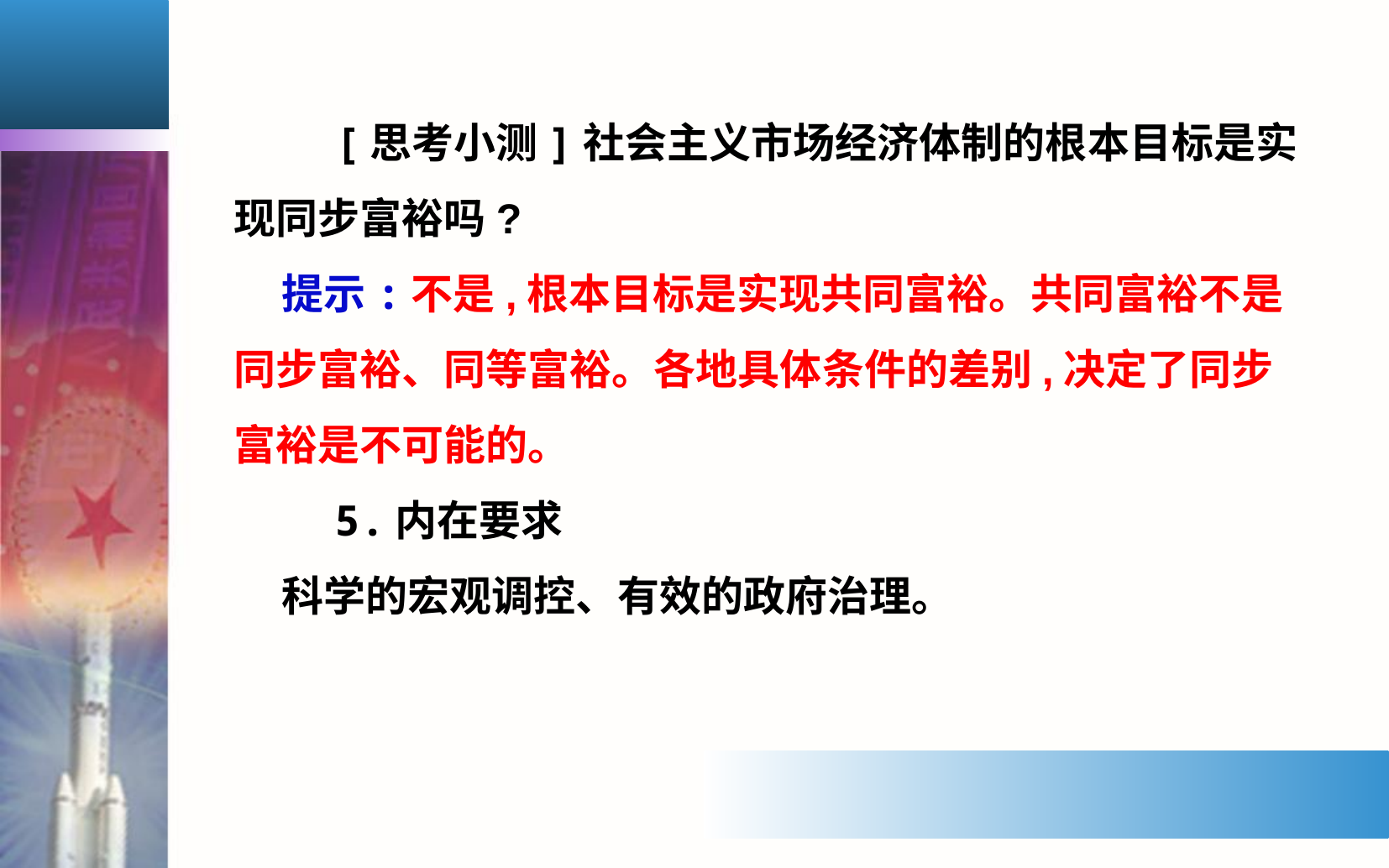

[思考小测]社会主义市场经济体制的根本目标是实现同步富裕吗?
    提示:不是,根本目标是实现共同富裕。共同富裕不是同步富裕、同等富裕。各地具体条件的差别,决定了同步富裕是不可能的。
    5.内在要求
    科学的宏观调控、有效的政府治理。